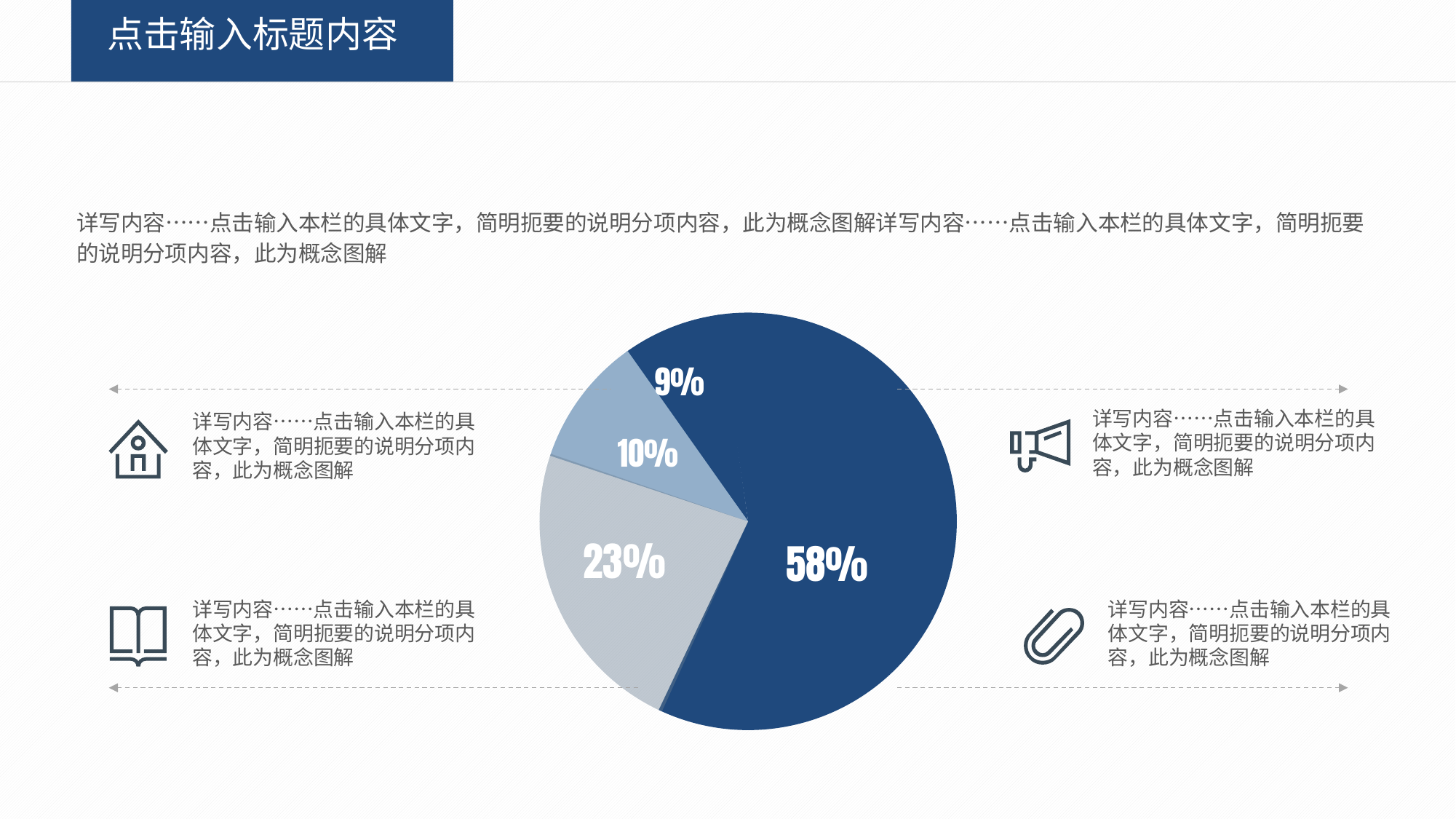

点击输入标题内容
详写内容……点击输入本栏的具体文字，简明扼要的说明分项内容，此为概念图解详写内容……点击输入本栏的具体文字，简明扼要的说明分项内容，此为概念图解

9%
10%
23%
58%
详写内容……点击输入本栏的具体文字，简明扼要的说明分项内容，此为概念图解

详写内容……点击输入本栏的具体文字，简明扼要的说明分项内容，此为概念图解

详写内容……点击输入本栏的具体文字，简明扼要的说明分项内容，此为概念图解

详写内容……点击输入本栏的具体文字，简明扼要的说明分项内容，此为概念图解